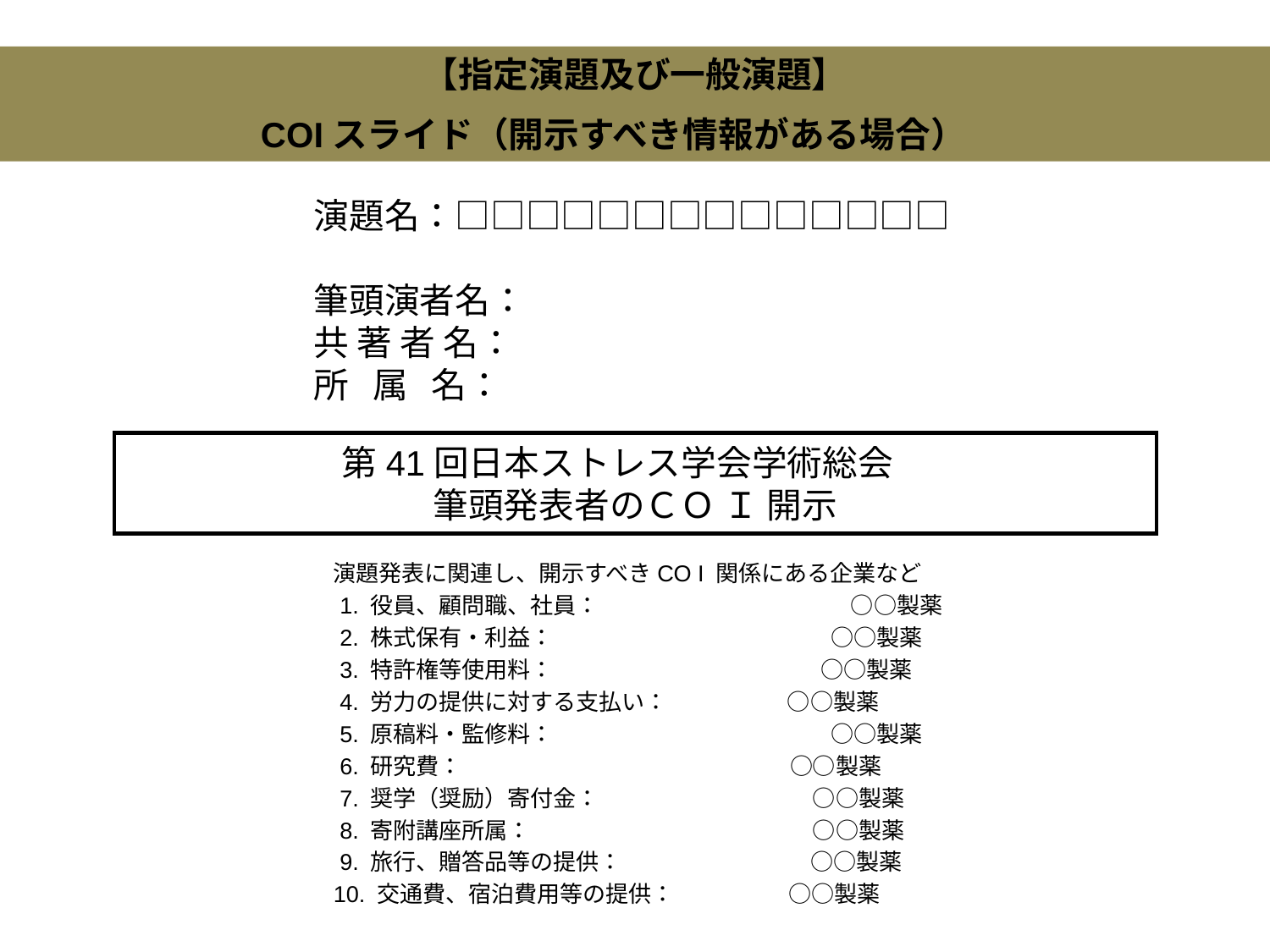

【指定演題及び一般演題】
COIスライド（開示すべき情報がある場合）
演題名：□□□□□□□□□□□□□□

筆頭演者名：
共 著 者 名：
所   属   名：

第41回日本ストレス学会学術総会
筆頭発表者のＣＯ Ｉ 開示
演題発表に関連し、開示すべきCO I 関係にある企業など
 1. 役員、顧問職、社員：　　　　　　　　　　　○○製薬
 2. 株式保有・利益：　　　　　　　　　    　 　○○製薬
 3. 特許権等使用料：　　　　　　　　　　　   ○○製薬
 4. 労力の提供に対する支払い：　　　　　 ○○製薬
 5. 原稿料・監修料：　　　　　　　　　　　     ○○製薬
 6. 研究費：　　　　　　　　　　　               ○○製薬
 7. 奨学（奨励）寄付金：　　　　　　　　      ○○製薬
 8. 寄附講座所属：　　　　　　　　　　　      ○○製薬
 9. 旅行、贈答品等の提供：　　　　　　　　 ○○製薬
10. 交通費、宿泊費用等の提供：　　　　　○○製薬